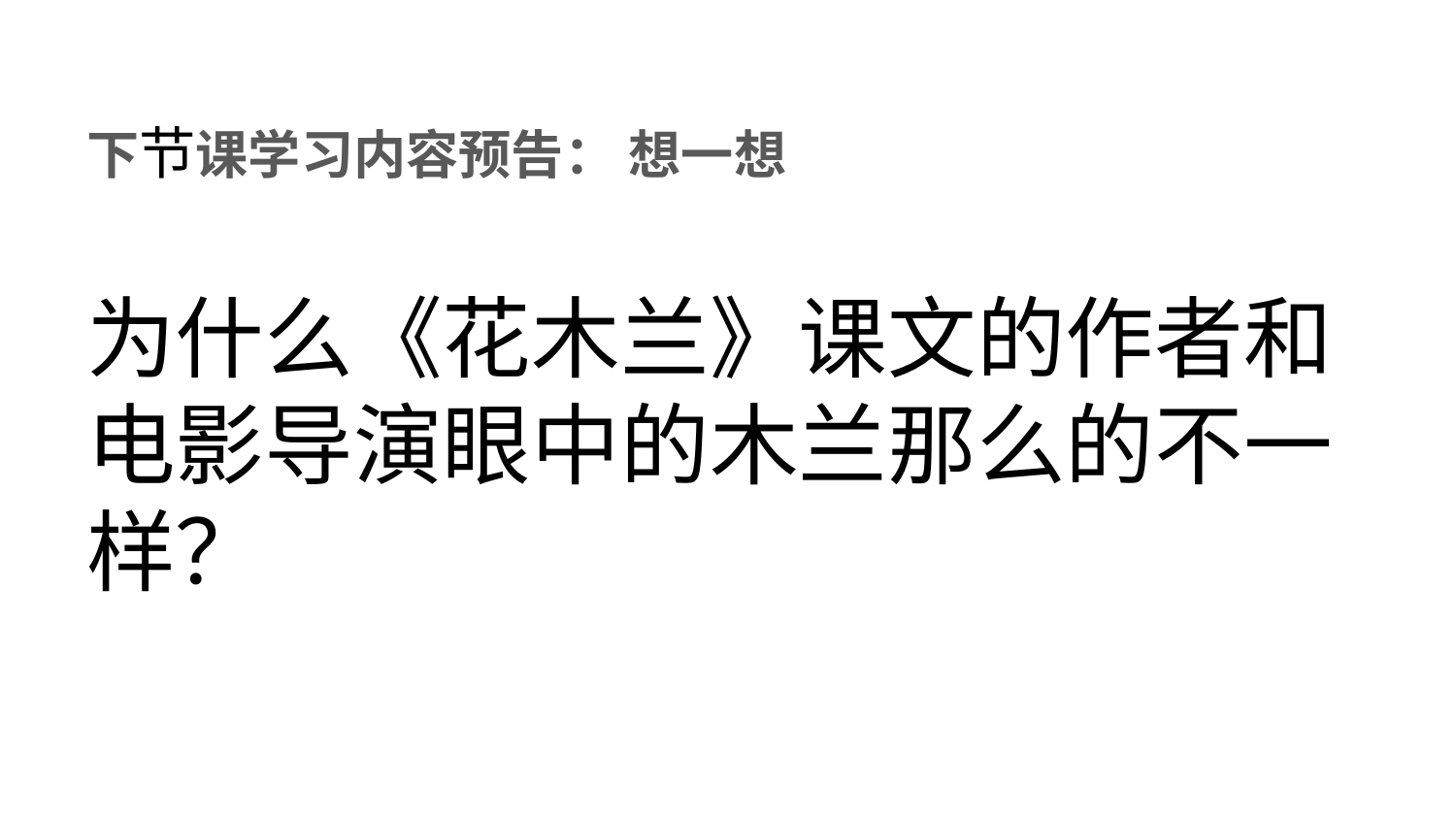

# 下节课学习内容预告： 想一想
为什么《花木兰》课文的作者和电影导演眼中的木兰那么的不一样？